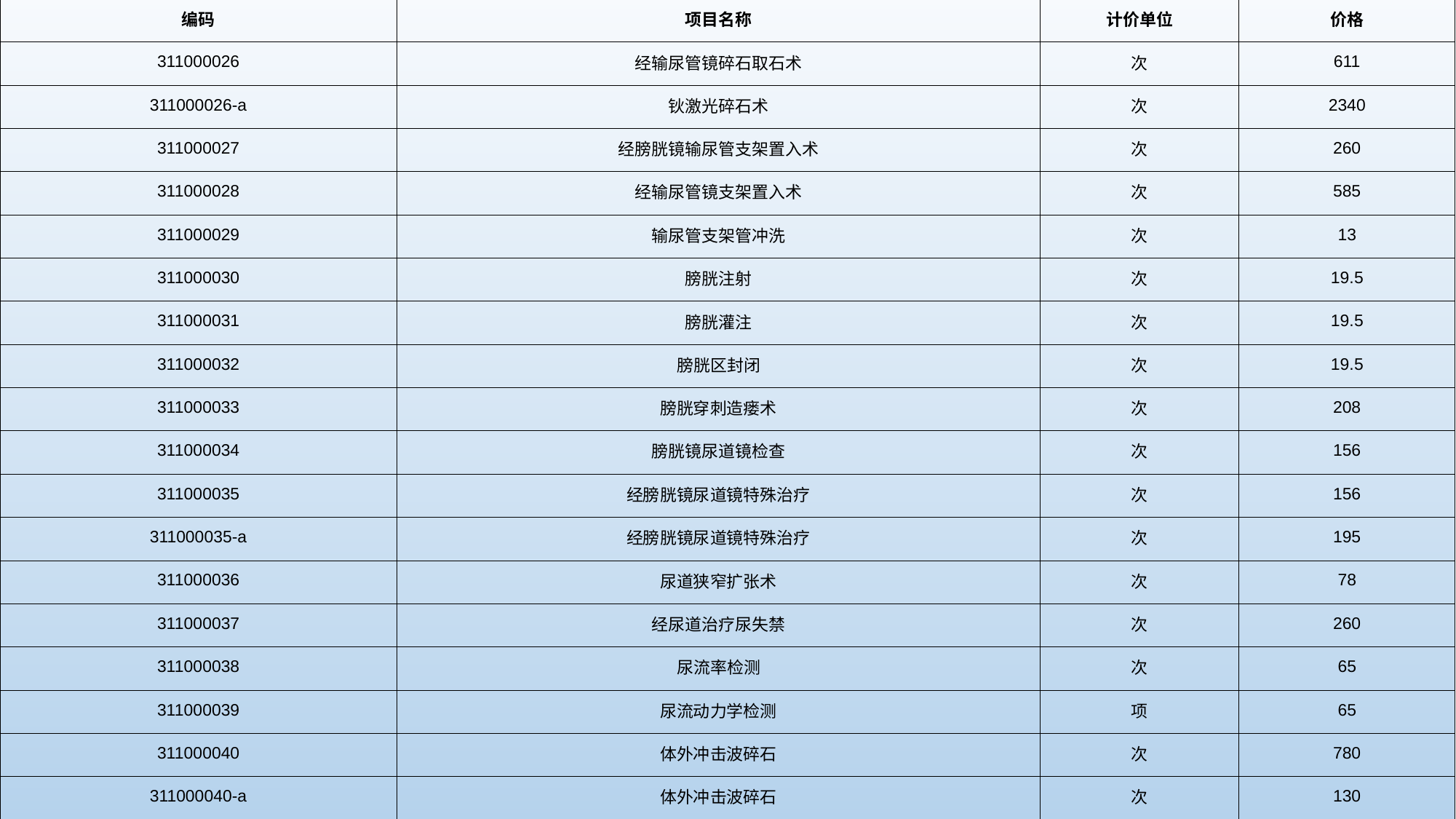

| 编码 | 项目名称 | 计价单位 | 价格 |
| --- | --- | --- | --- |
| 311000026 | 经输尿管镜碎石取石术 | 次 | 611 |
| 311000026-a | 钬激光碎石术 | 次 | 2340 |
| 311000027 | 经膀胱镜输尿管支架置入术 | 次 | 260 |
| 311000028 | 经输尿管镜支架置入术 | 次 | 585 |
| 311000029 | 输尿管支架管冲洗 | 次 | 13 |
| 311000030 | 膀胱注射 | 次 | 19.5 |
| 311000031 | 膀胱灌注 | 次 | 19.5 |
| 311000032 | 膀胱区封闭 | 次 | 19.5 |
| 311000033 | 膀胱穿刺造瘘术 | 次 | 208 |
| 311000034 | 膀胱镜尿道镜检查 | 次 | 156 |
| 311000035 | 经膀胱镜尿道镜特殊治疗 | 次 | 156 |
| 311000035-a | 经膀胱镜尿道镜特殊治疗 | 次 | 195 |
| 311000036 | 尿道狭窄扩张术 | 次 | 78 |
| 311000037 | 经尿道治疗尿失禁 | 次 | 260 |
| 311000038 | 尿流率检测 | 次 | 65 |
| 311000039 | 尿流动力学检测 | 项 | 65 |
| 311000040 | 体外冲击波碎石 | 次 | 780 |
| 311000040-a | 体外冲击波碎石 | 次 | 130 |